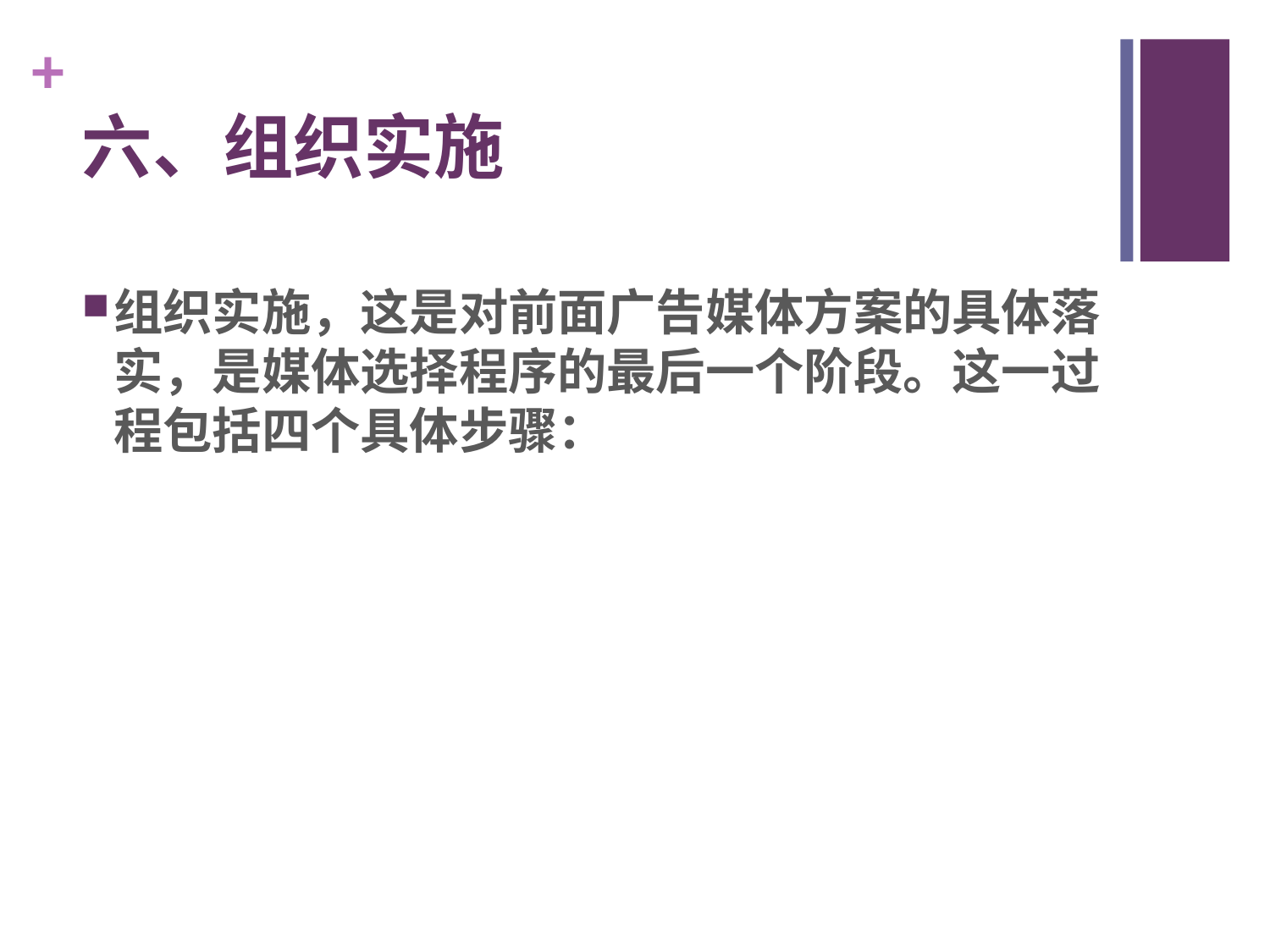

# 六、组织实施
组织实施，这是对前面广告媒体方案的具体落实，是媒体选择程序的最后一个阶段。这一过程包括四个具体步骤：